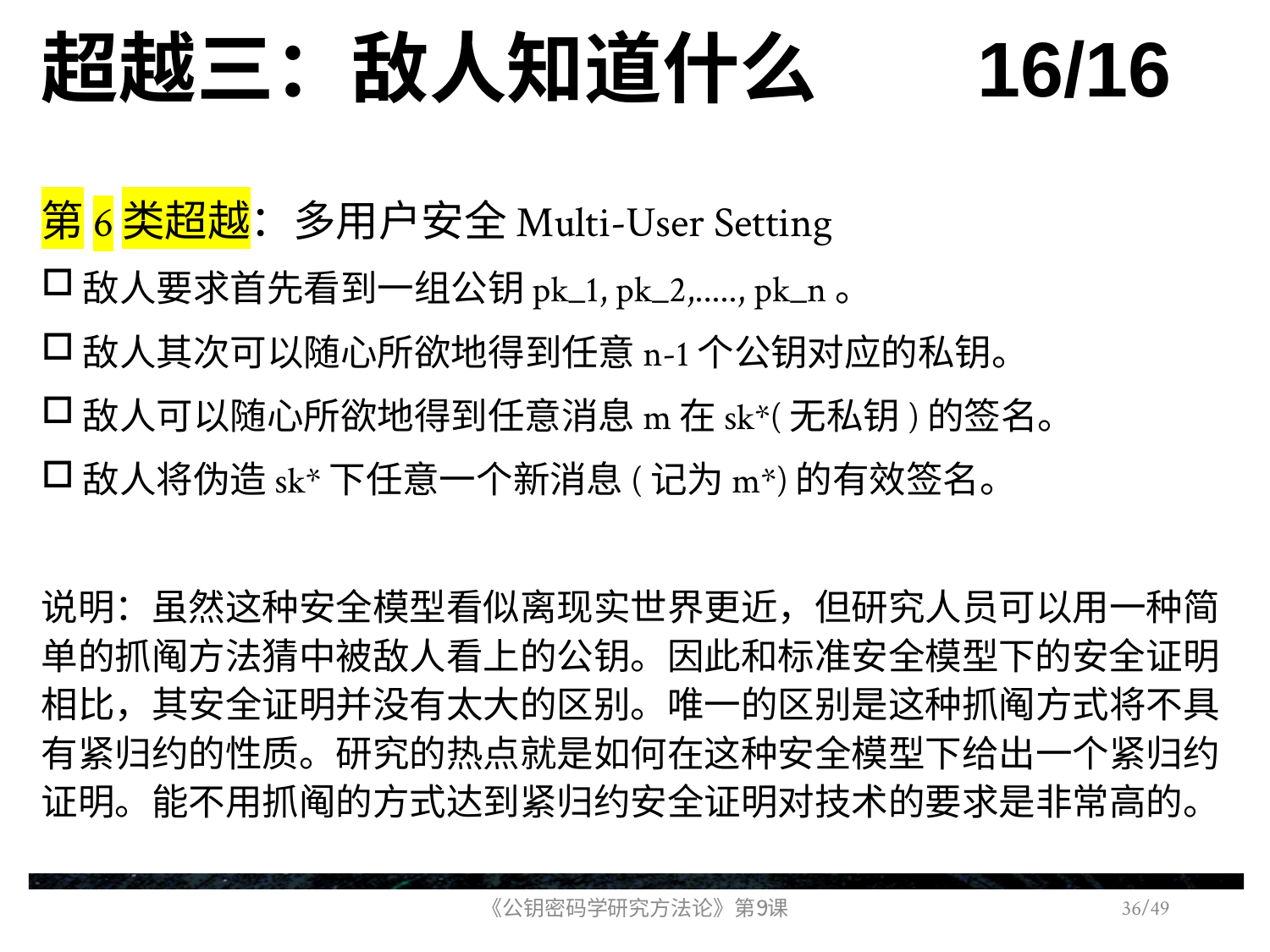

# 超越三：敌人知道什么        16/16
第6类超越：多用户安全Multi-User Setting
敌人要求首先看到一组公钥pk_1, pk_2,....., pk_n。
敌人其次可以随心所欲地得到任意n-1个公钥对应的私钥。
敌人可以随心所欲地得到任意消息m在sk*(无私钥)的签名。
敌人将伪造sk*下任意一个新消息(记为m*)的有效签名。

说明：虽然这种安全模型看似离现实世界更近，但研究人员可以用一种简单的抓阄方法猜中被敌人看上的公钥。因此和标准安全模型下的安全证明相比，其安全证明并没有太大的区别。唯一的区别是这种抓阄方式将不具有紧归约的性质。研究的热点就是如何在这种安全模型下给出一个紧归约证明。能不用抓阄的方式达到紧归约安全证明对技术的要求是非常高的。

《公钥密码学研究方法论》第9课
36/49